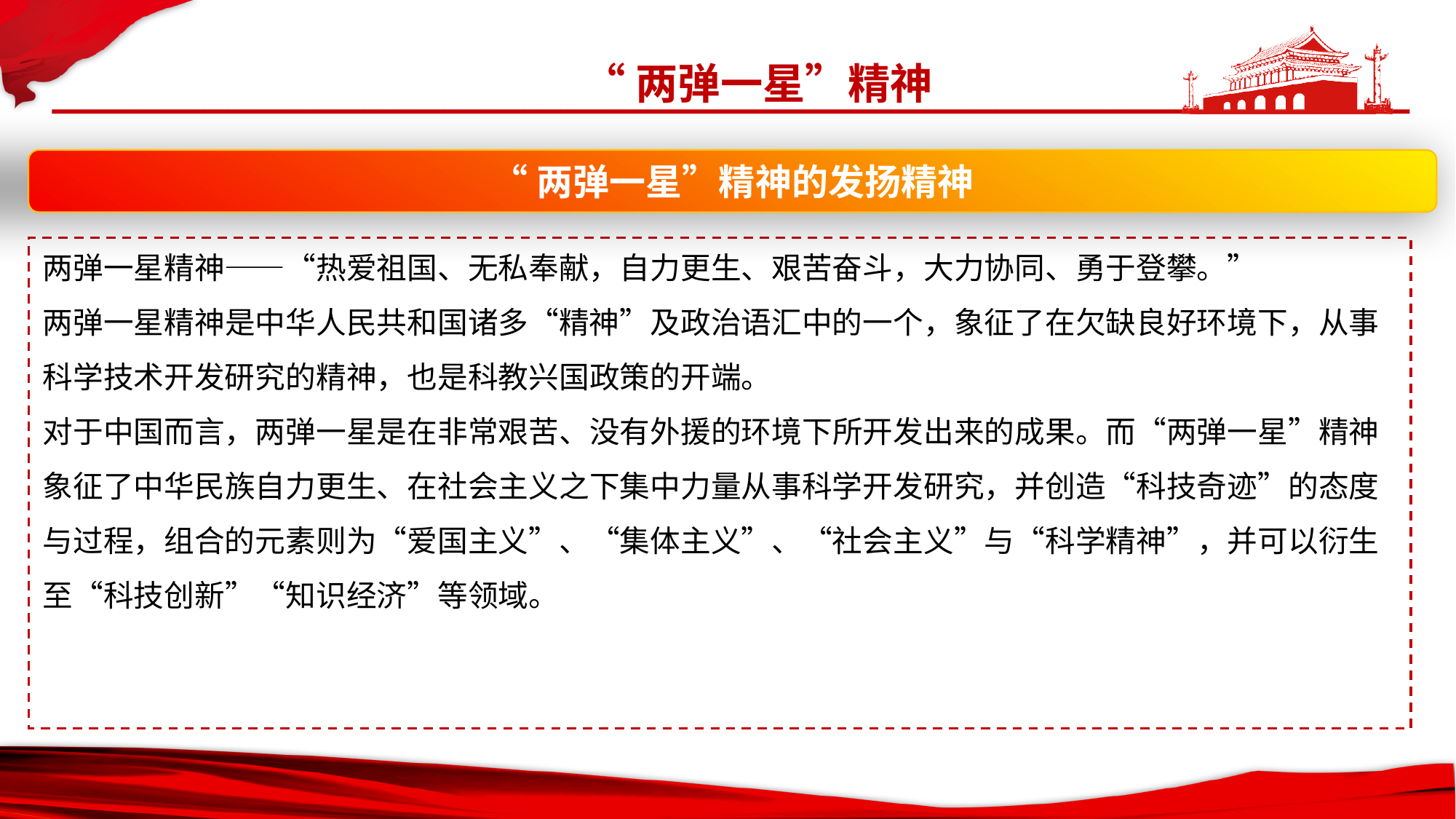

“两弹一星”精神
“两弹一星”精神的发扬精神
两弹一星精神——“热爱祖国、无私奉献，自力更生、艰苦奋斗，大力协同、勇于登攀。”
两弹一星精神是中华人民共和国诸多“精神”及政治语汇中的一个，象征了在欠缺良好环境下，从事科学技术开发研究的精神，也是科教兴国政策的开端。
对于中国而言，两弹一星是在非常艰苦、没有外援的环境下所开发出来的成果。而“两弹一星”精神象征了中华民族自力更生、在社会主义之下集中力量从事科学开发研究，并创造“科技奇迹”的态度与过程，组合的元素则为“爱国主义”、“集体主义”、“社会主义”与“科学精神”，并可以衍生至“科技创新”“知识经济”等领域。